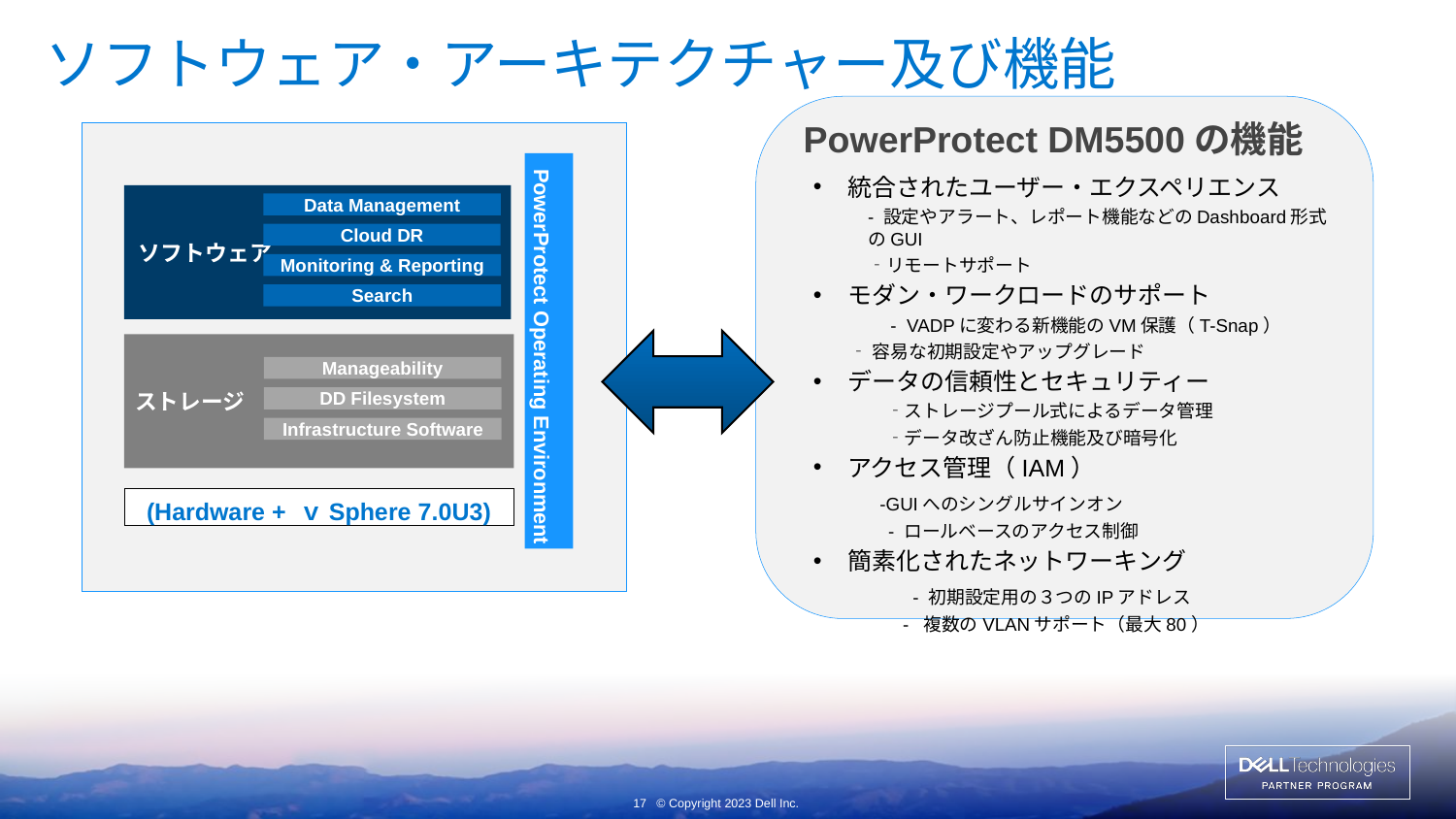

# ソフトウェア・アーキテクチャー及び機能

統合されたユーザー・エクスペリエンス
- 設定やアラート、レポート機能などのDashboard形式のGUI
　　　‐リモートサポート
モダン・ワークロードのサポート
　　　　-  VADPに変わる新機能のVM保護（T-Snap）
          ‐容易な初期設定やアップグレード
データの信頼性とセキュリティー
　　　　‐ストレージプール式によるデータ管理
　　　　‐データ改ざん防止機能及び暗号化
アクセス管理（IAM）
  ‐GUIへのシングルサインオン
    - ロールベースのアクセス制御
簡素化されたネットワーキング
　　　　 - 初期設定用の３つのIPアドレス
　　　　   -  複数のVLANサポート（最大80）
PowerProtect DM5500の機能

  PowerProtect Operating Environment
ソフトウェア
Data Management
Cloud DR
Monitoring & Reporting
Search
ストレージ
Manageability
DD Filesystem
Infrastructure Software
(Hardware + ｖSphere 7.0U3)